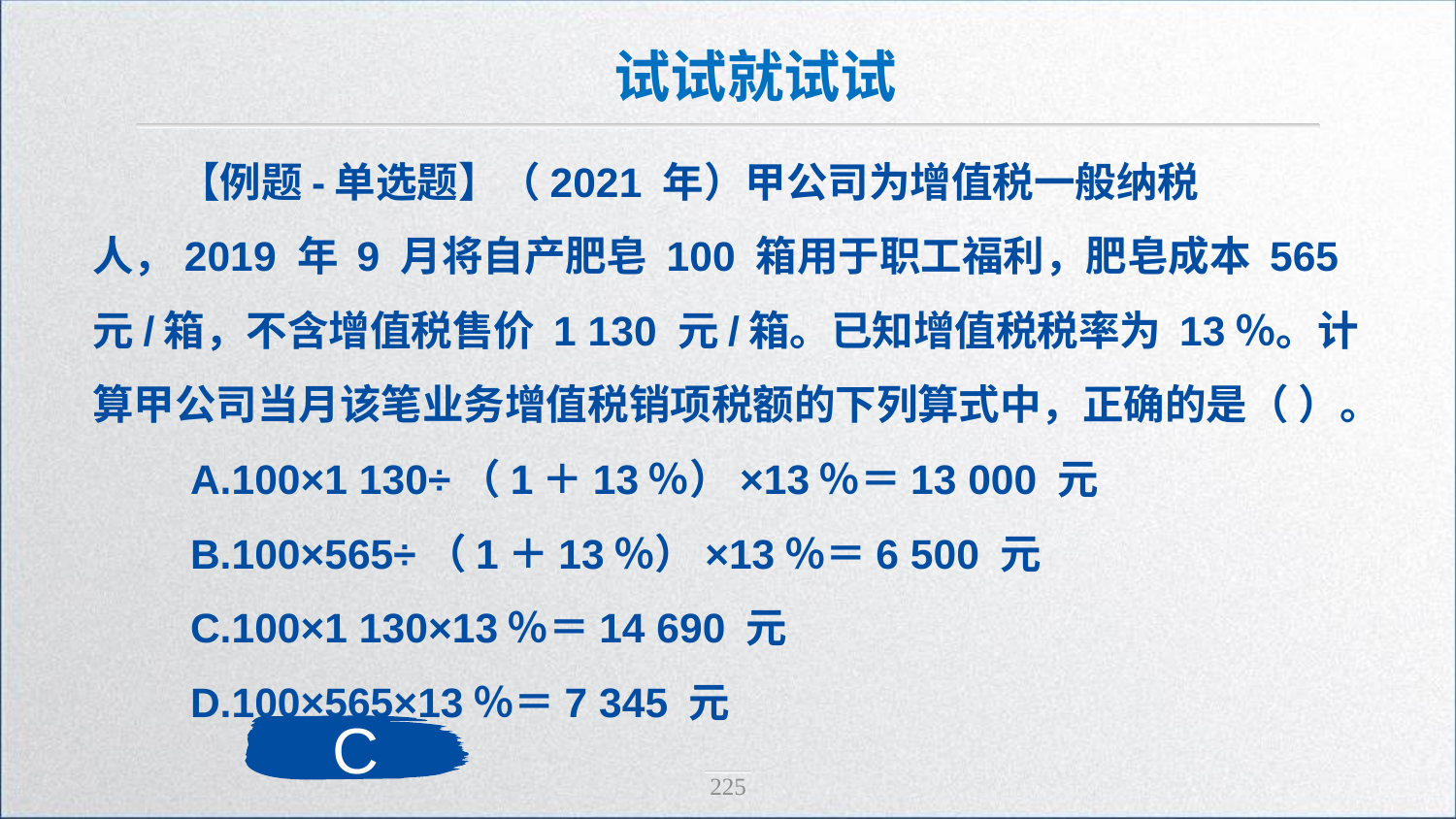

试试就试试
【例题-单选题】（2021 年）甲公司为增值税一般纳税人，2019 年 9 月将自产肥皂 100 箱用于职工福利，肥皂成本 565 元/箱，不含增值税售价 1 130 元/箱。已知增值税税率为 13％。计算甲公司当月该笔业务增值税销项税额的下列算式中，正确的是（ ）。
 A.100×1 130÷（1＋13％）×13％＝13 000 元
 B.100×565÷（1＋13％）×13％＝6 500 元
 C.100×1 130×13％＝14 690 元
 D.100×565×13％＝7 345 元

C
225